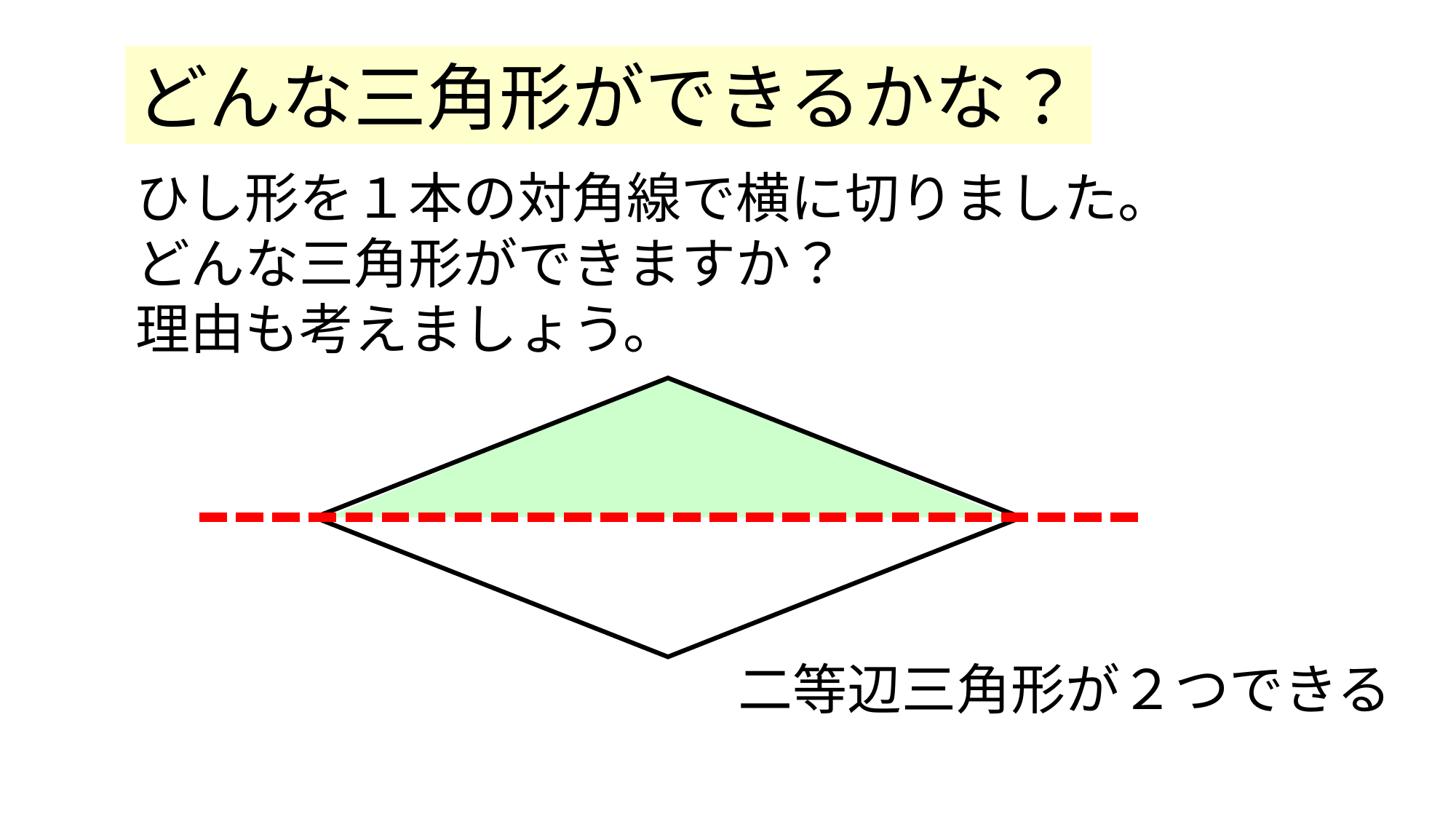

どんな三角形ができるかな？
ひし形を１本の対角線で横に切りました。
どんな三角形ができますか？
理由も考えましょう。

二等辺三角形が２つできる